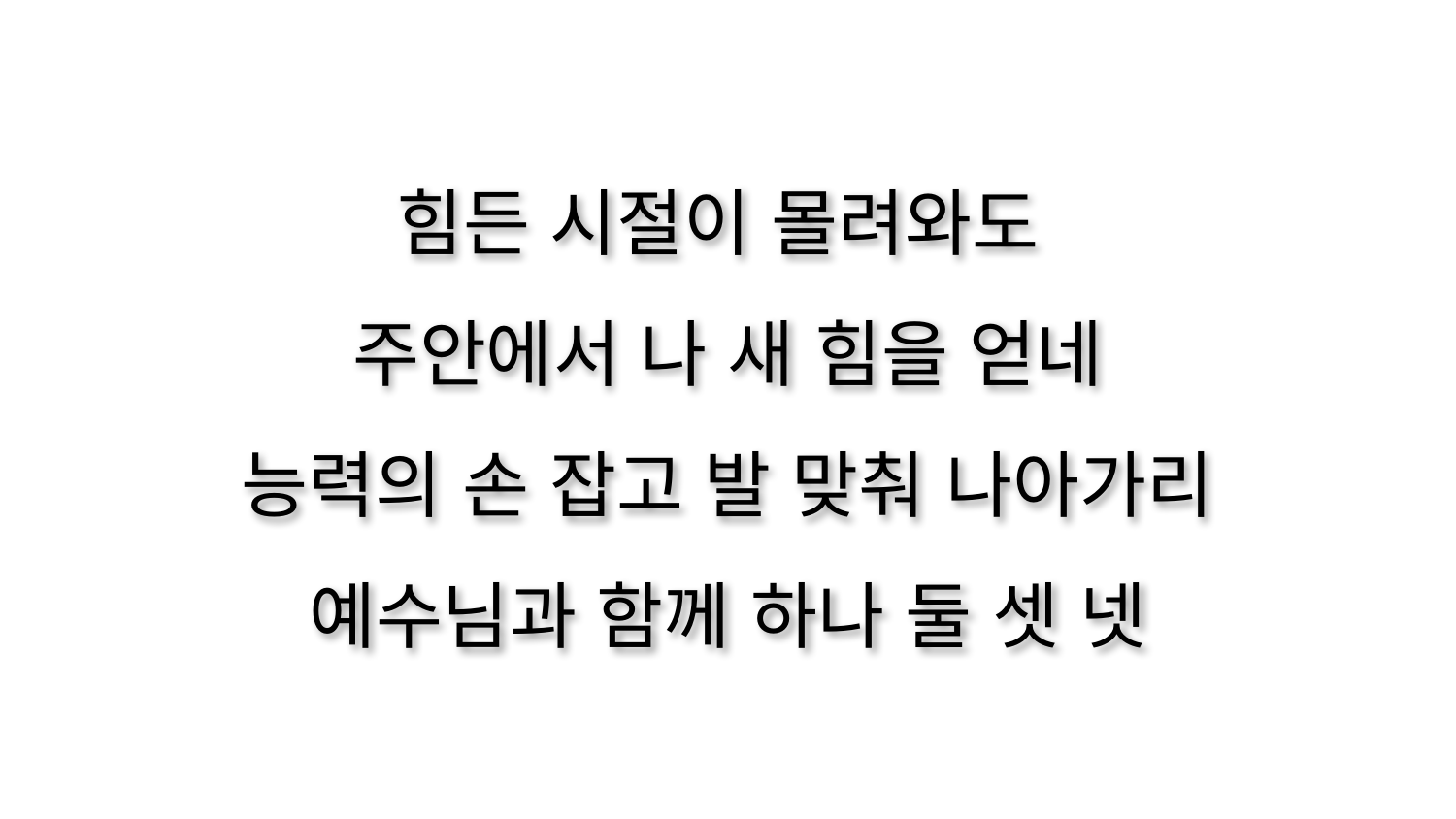

힘든 시절이 몰려와도
주안에서 나 새 힘을 얻네
능력의 손 잡고 발 맞춰 나아가리
예수님과 함께 하나 둘 셋 넷